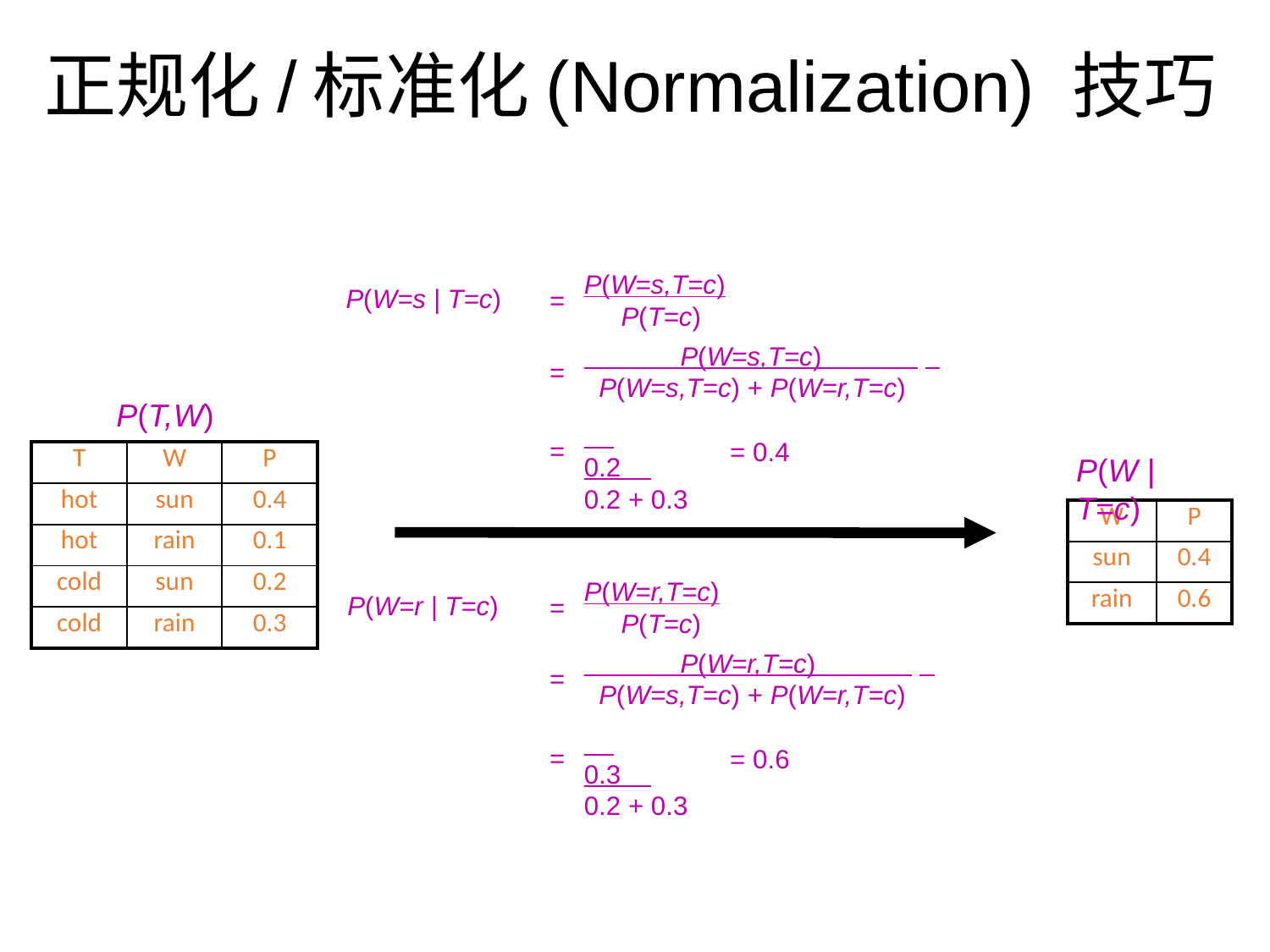

# 正规化/标准化(Normalization) 技巧
P(W=s,T=c)
     P(T=c)
 =
P(W=s | T=c)
             P(W=s,T=c)             .
  P(W=s,T=c) + P(W=r,T=c)
 =
P(T,W)
     0.2    .
0.2 + 0.3
 =
 = 0.4
| T | W | P |
| --- | --- | --- |
| hot | sun | 0.4 |
| hot | rain | 0.1 |
| cold | sun | 0.2 |
| cold | rain | 0.3 |
P(W | T=c)
| W | P |
| --- | --- |
| sun | 0.4 |
| rain | 0.6 |

P(W=r,T=c)
     P(T=c)
 =
P(W=r | T=c)
             P(W=r,T=c)             .
  P(W=s,T=c) + P(W=r,T=c)
 =
     0.3    .
0.2 + 0.3
 =
 = 0.6